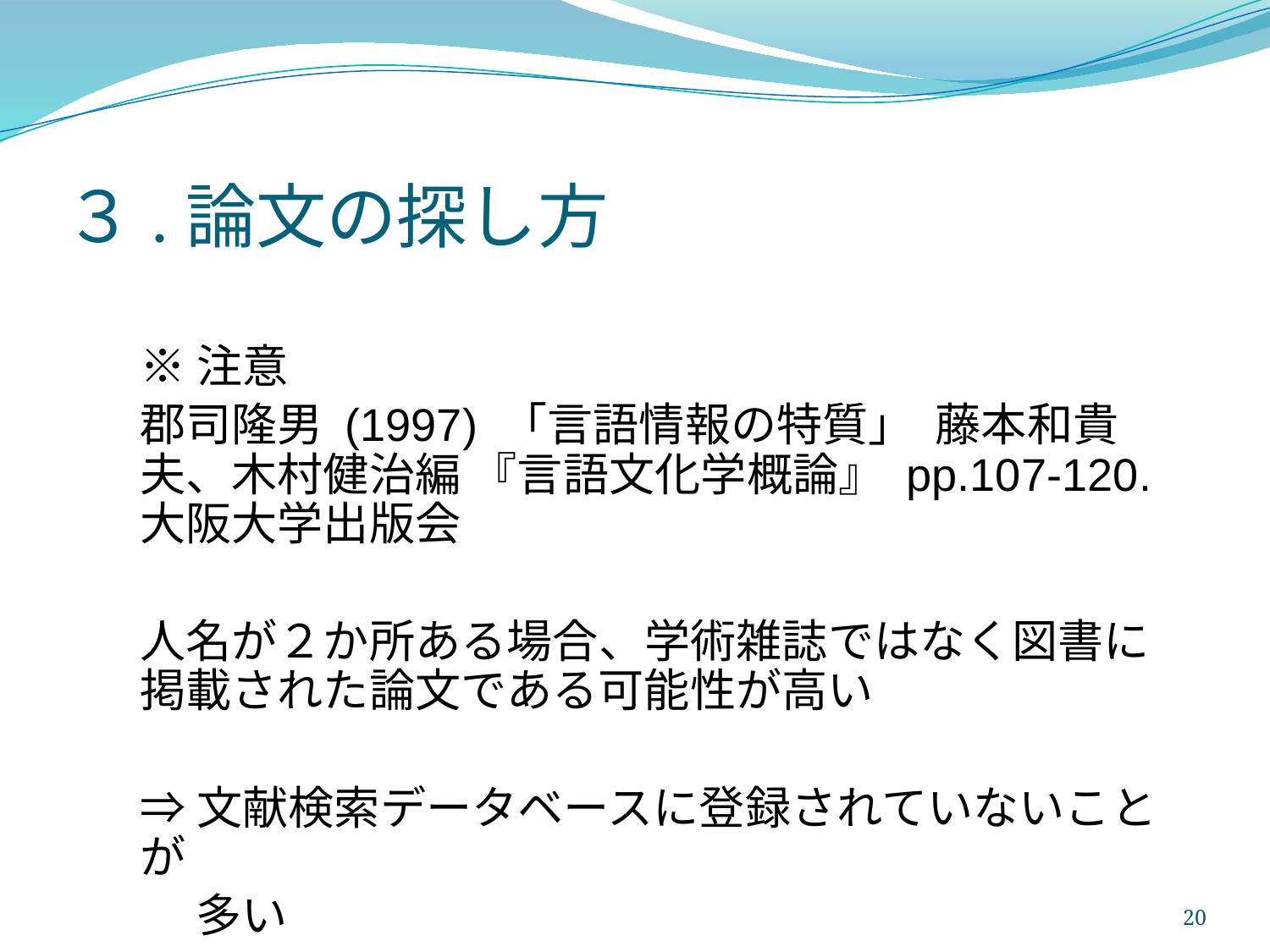

# ３.論文の探し方

※注意
郡司隆男 (1997) 「言語情報の特質」  藤本和貴夫、木村健治編 『言語文化学概論』 pp.107-120. 大阪大学出版会

人名が２か所ある場合、学術雑誌ではなく図書に掲載された論文である可能性が高い

⇒文献検索データベースに登録されていないことが
　 多い
20